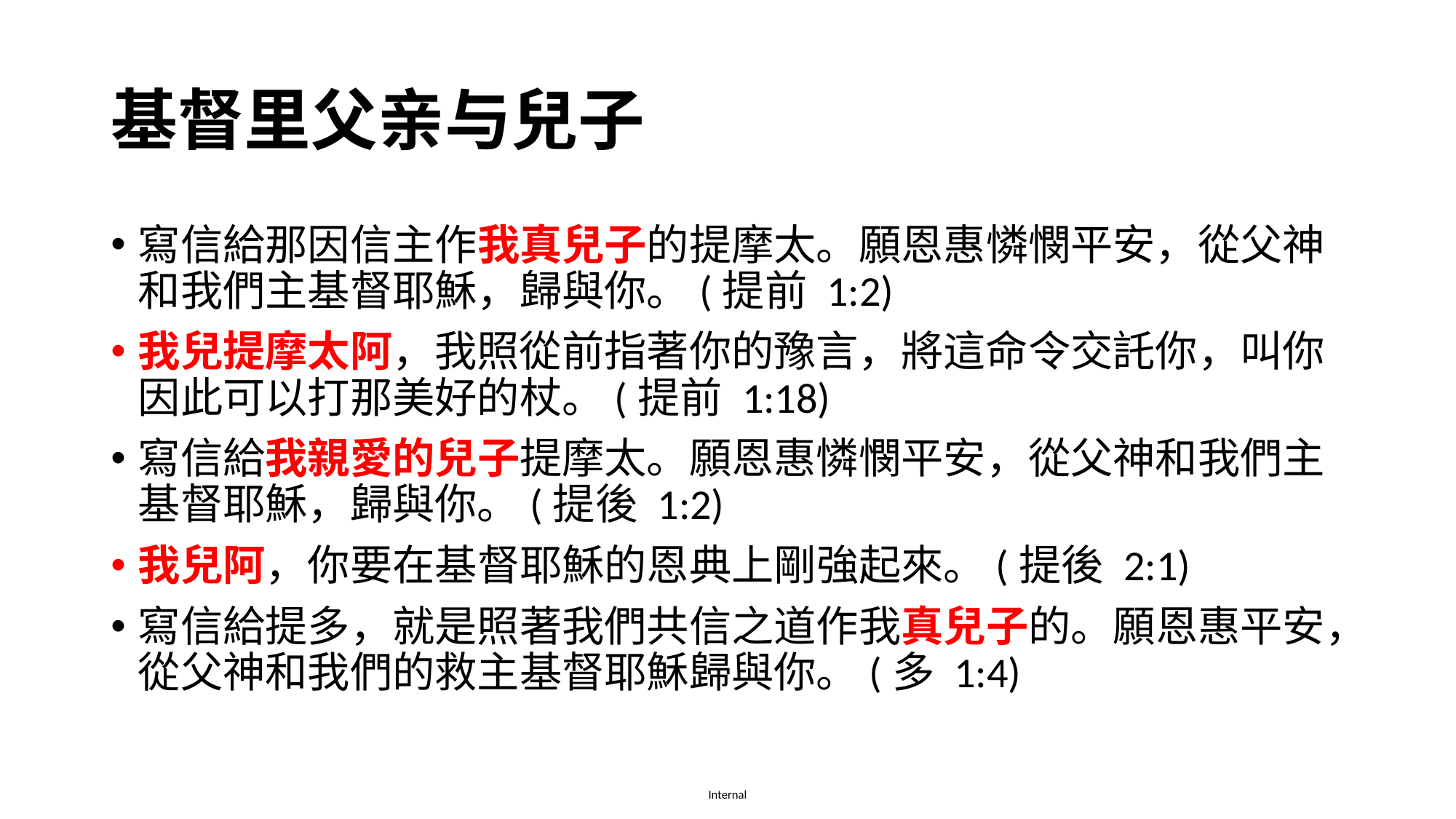

# 基督里父亲与兒子
寫信給那因信主作我真兒子的提摩太。願恩惠憐憫平安，從父神和我們主基督耶穌，歸與你。(提前 1:2)
我兒提摩太阿，我照從前指著你的豫言，將這命令交託你，叫你因此可以打那美好的杖。(提前 1:18)
寫信給我親愛的兒子提摩太。願恩惠憐憫平安，從父神和我們主基督耶穌，歸與你。(提後 1:2)
我兒阿，你要在基督耶穌的恩典上剛強起來。(提後 2:1)
寫信給提多，就是照著我們共信之道作我真兒子的。願恩惠平安，從父神和我們的救主基督耶穌歸與你。(多 1:4)